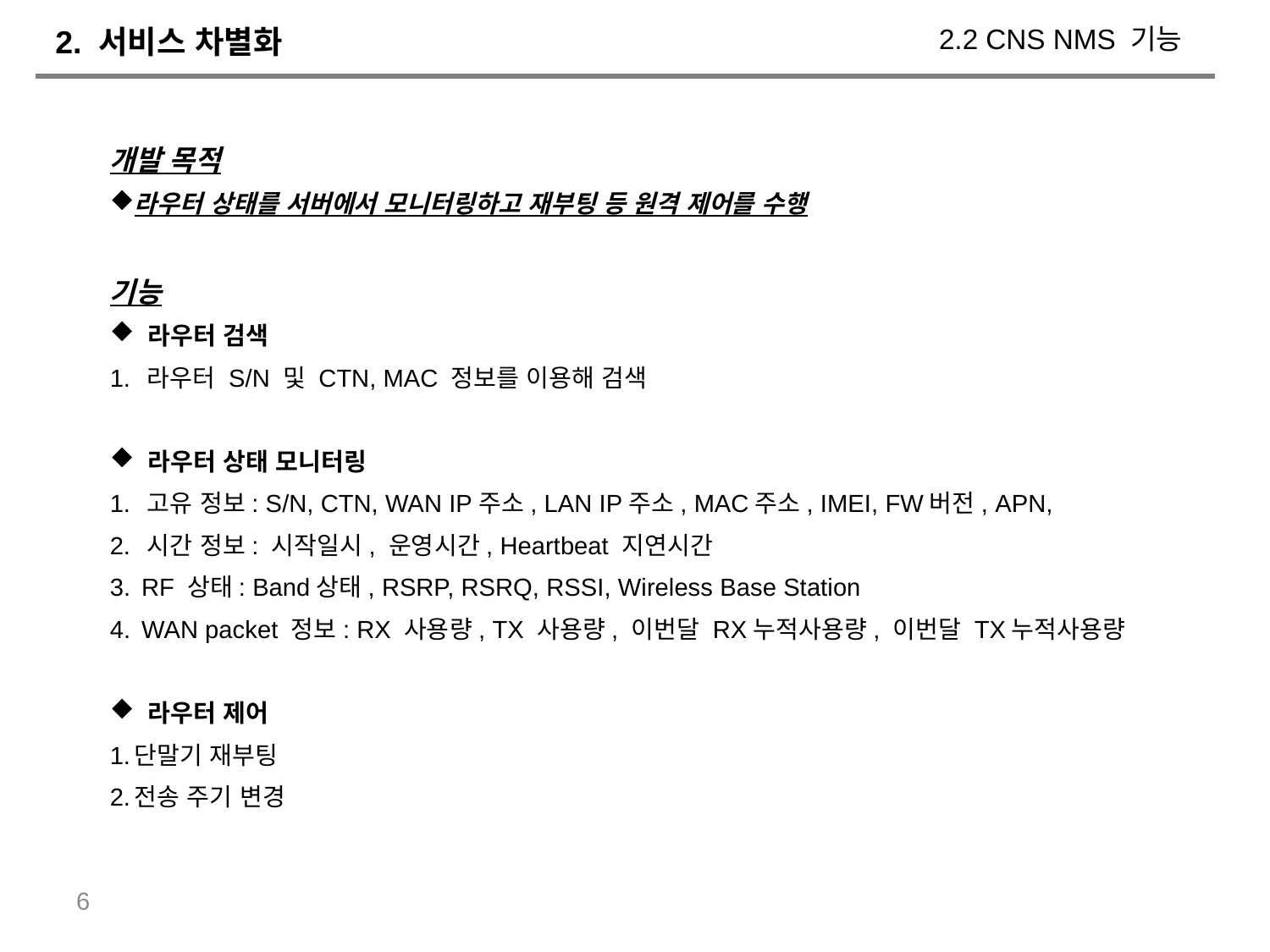

2.2 CNS NMS 기능
2. 서비스 차별화
개발 목적
라우터 상태를 서버에서 모니터링하고 재부팅 등 원격 제어를 수행

기능
 라우터 검색
 라우터 S/N 및 CTN, MAC 정보를 이용해 검색

 라우터 상태 모니터링
 고유 정보: S/N, CTN, WAN IP주소, LAN IP주소, MAC주소, IMEI, FW버전, APN,
 시간 정보: 시작일시, 운영시간, Heartbeat 지연시간
 RF 상태: Band상태, RSRP, RSRQ, RSSI, Wireless Base Station
 WAN packet 정보: RX 사용량, TX 사용량, 이번달 RX누적사용량, 이번달 TX누적사용량

 라우터 제어
단말기 재부팅
전송 주기 변경
6